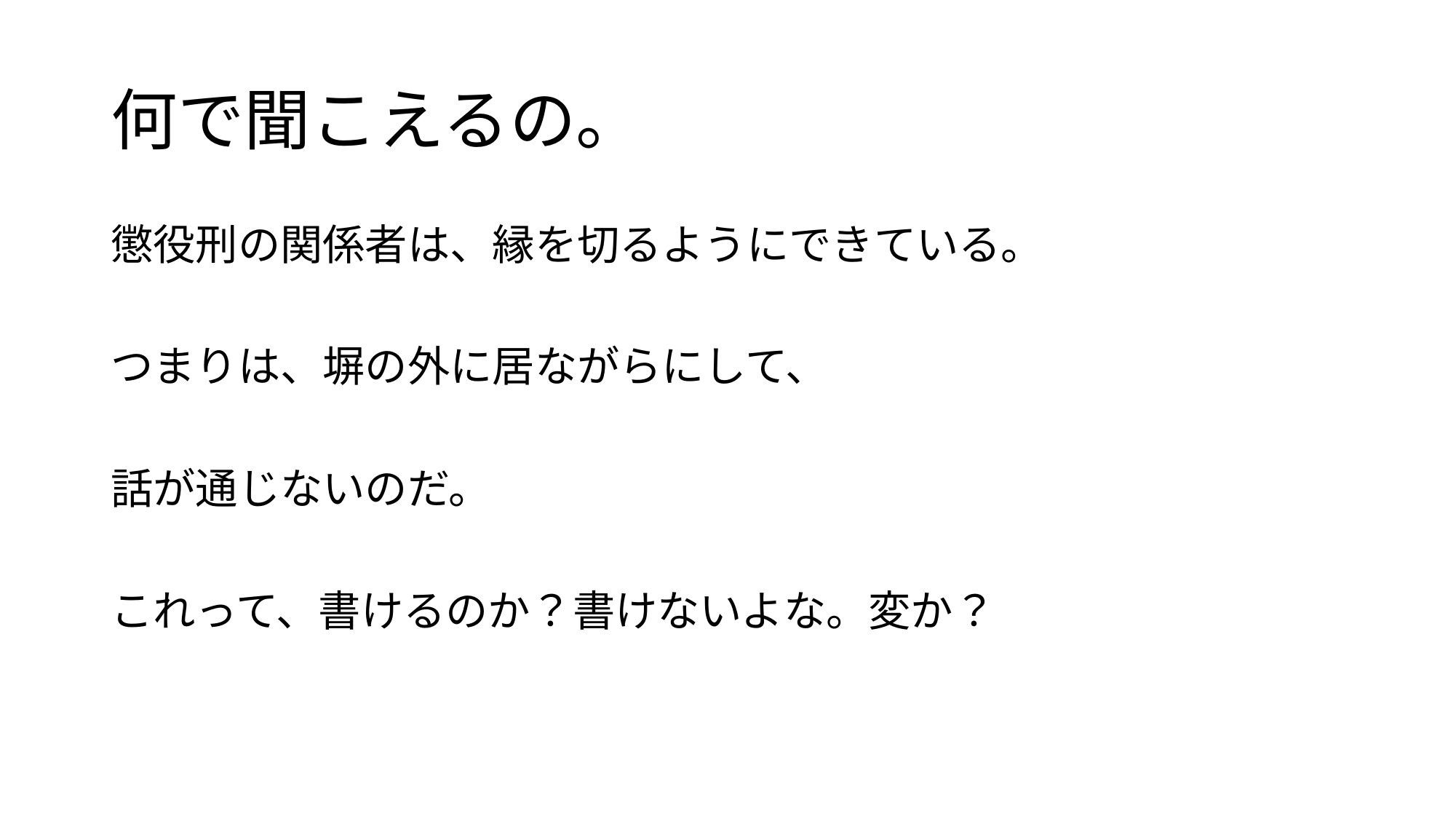

# 何で聞こえるの。
懲役刑の関係者は、縁を切るようにできている。

つまりは、塀の外に居ながらにして、

話が通じないのだ。

これって、書けるのか？書けないよな。変か？